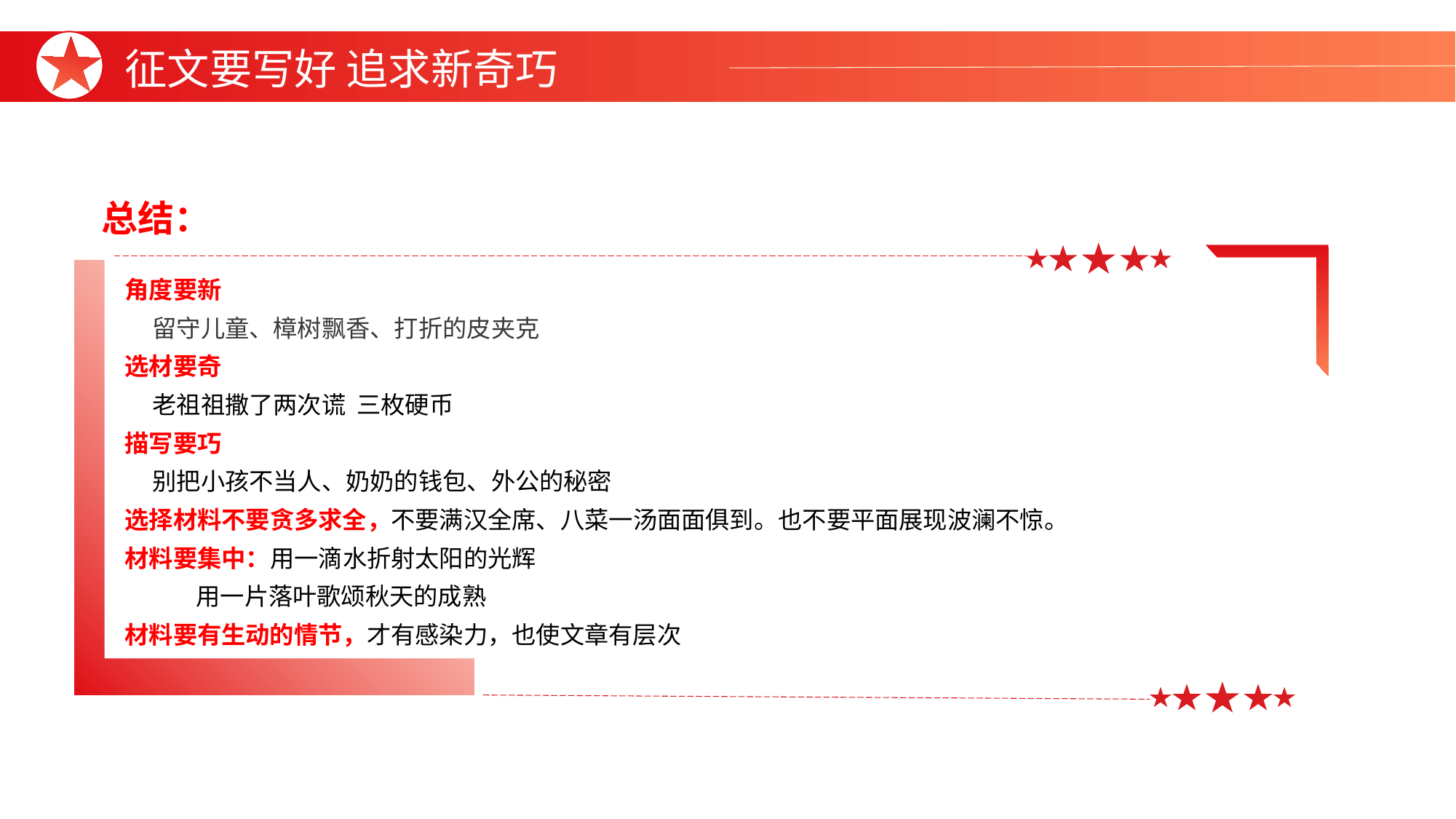

征文要写好 追求新奇巧
总结：

角度要新
    留守儿童、樟树飘香、打折的皮夹克
选材要奇
    老祖祖撒了两次谎  三枚硬币
描写要巧
    别把小孩不当人、奶奶的钱包、外公的秘密
选择材料不要贪多求全，不要满汉全席、八菜一汤面面俱到。也不要平面展现波澜不惊。
材料要集中：用一滴水折射太阳的光辉
            用一片落叶歌颂秋天的成熟
材料要有生动的情节，才有感染力，也使文章有层次